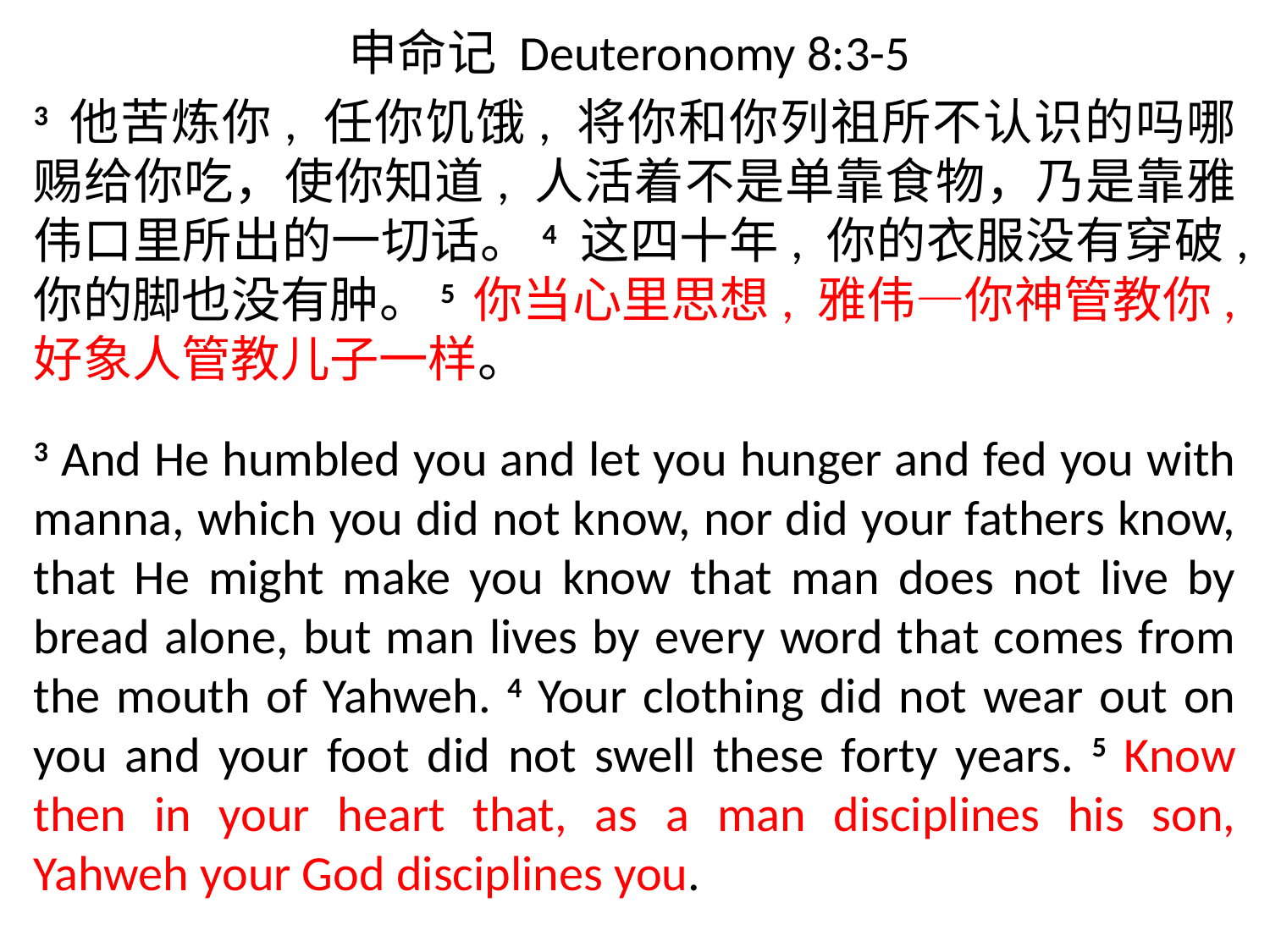

# 申命记 Deuteronomy 8:3-5
3 他苦炼你, 任你饥饿, 将你和你列祖所不认识的吗哪赐给你吃，使你知道, 人活着不是单靠食物，乃是靠雅伟口里所出的一切话。4 这四十年, 你的衣服没有穿破,你的脚也没有肿。5 你当心里思想, 雅伟―你神管教你, 好象人管教儿子一样。

3 And He humbled you and let you hunger and fed you with manna, which you did not know, nor did your fathers know, that He might make you know that man does not live by bread alone, but man lives by every word that comes from the mouth of Yahweh. 4 Your clothing did not wear out on you and your foot did not swell these forty years. 5 Know then in your heart that, as a man disciplines his son, Yahweh your God disciplines you.